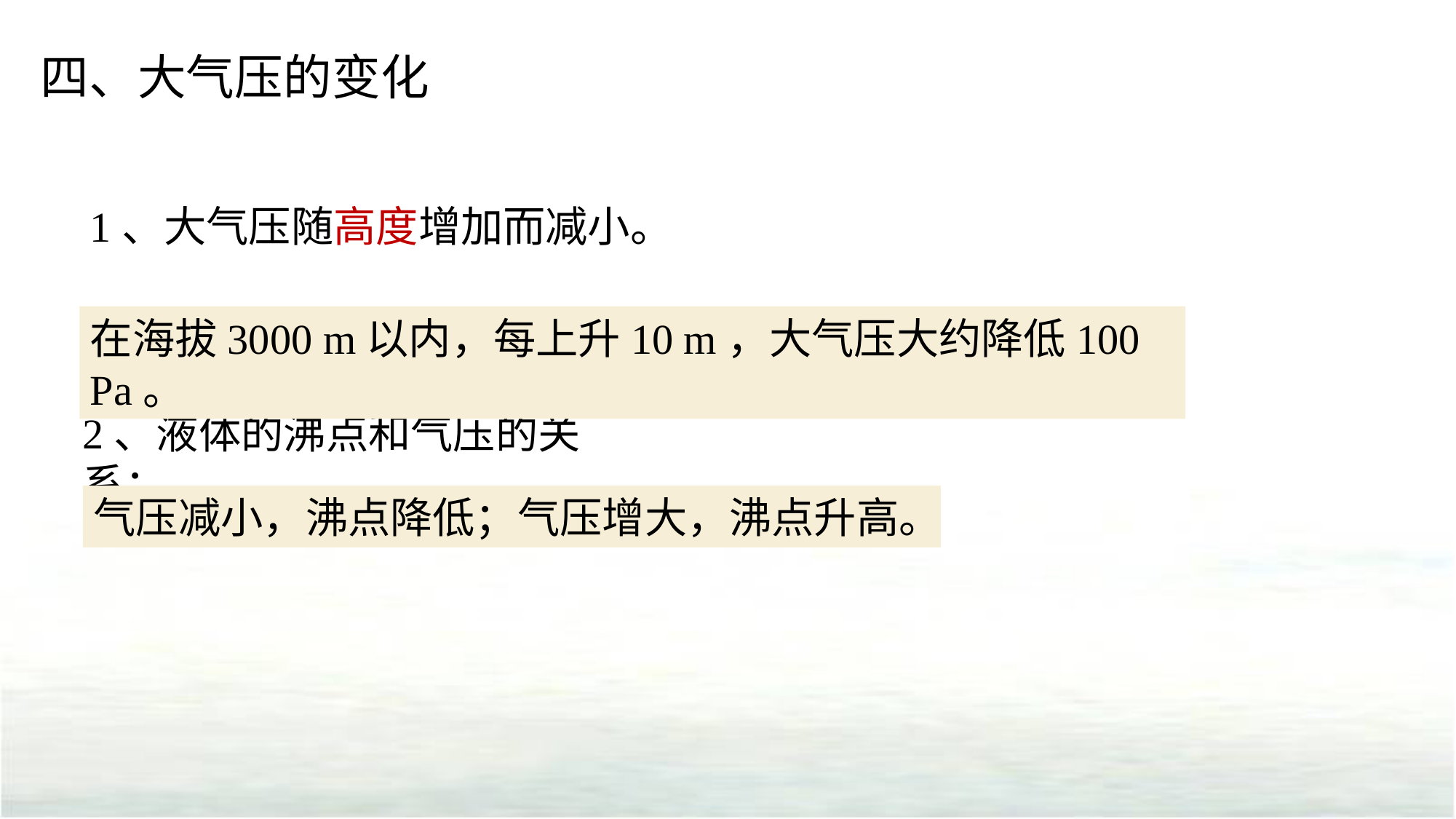

四、大气压的变化
1、大气压随高度增加而减小。
在海拔3000 m以内，每上升10 m，大气压大约降低100 Pa。
2、液体的沸点和气压的关系：
气压减小，沸点降低；气压增大，沸点升高。